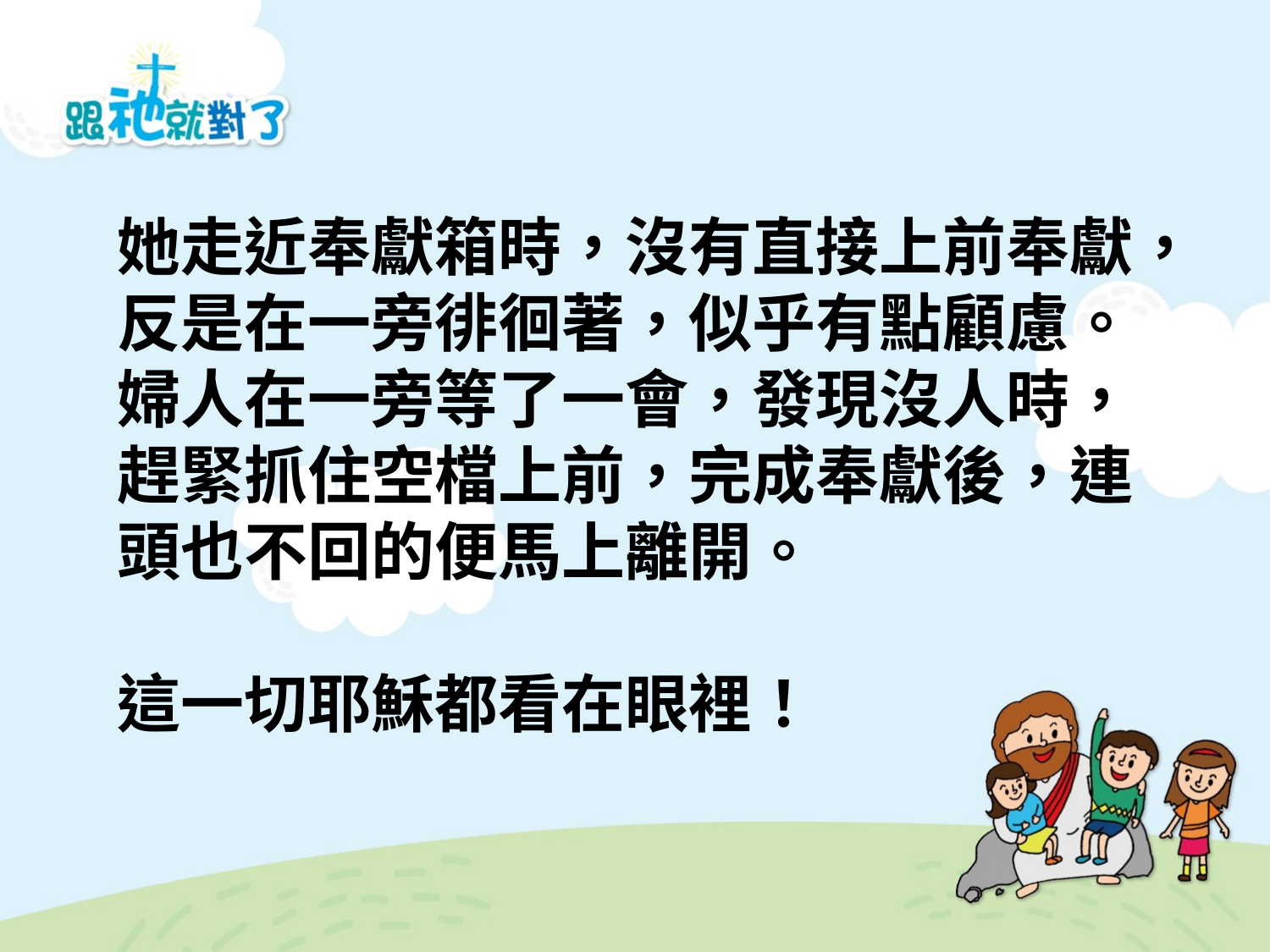

她走近奉獻箱時，沒有直接上前奉獻，反是在一旁徘徊著，似乎有點顧慮。
婦人在一旁等了一會，發現沒人時，趕緊抓住空檔上前，完成奉獻後，連頭也不回的便馬上離開。

這一切耶穌都看在眼裡！